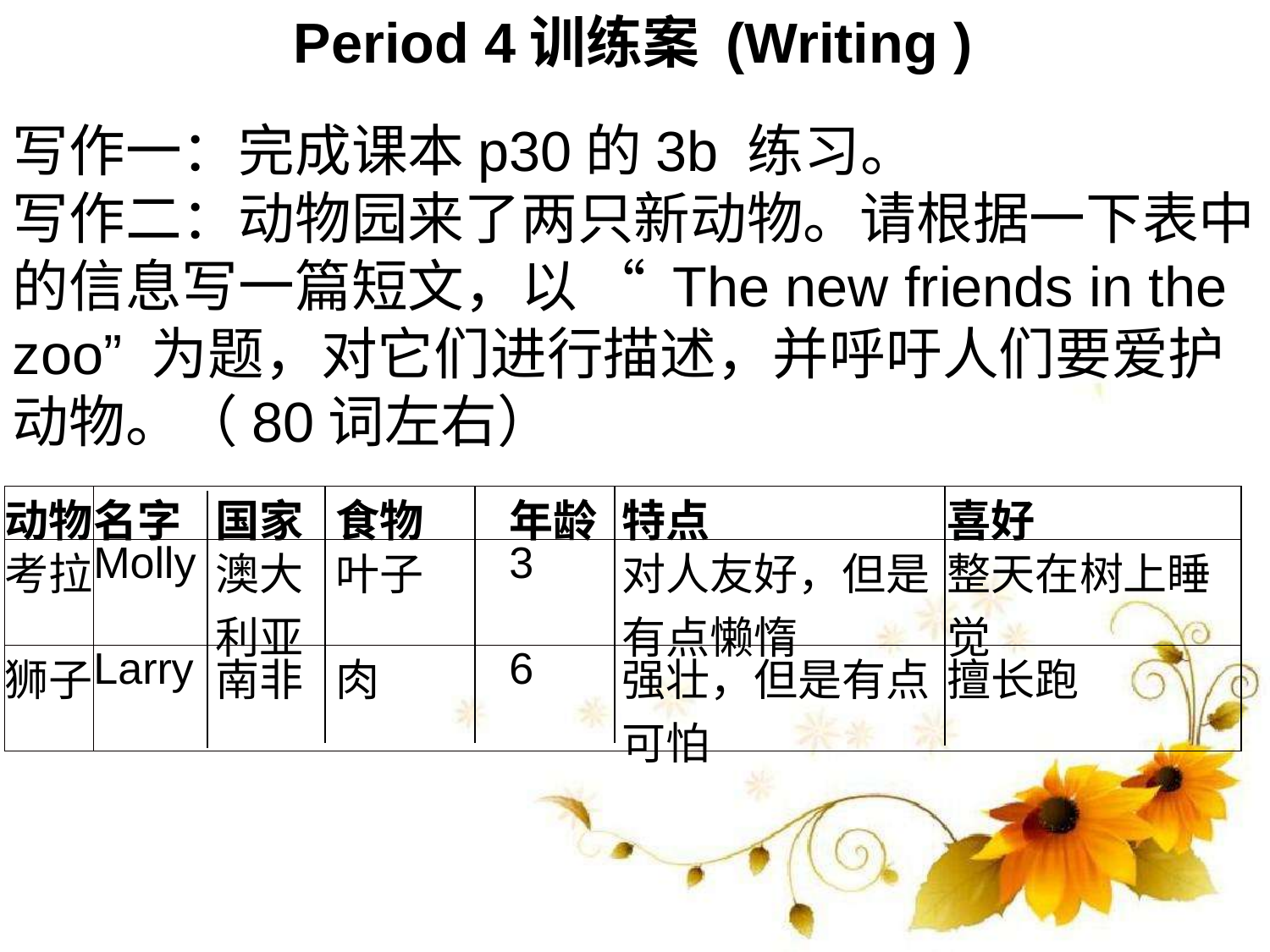

Period 4训练案 (Writing )
写作一：完成课本p30的3b 练习。
写作二：动物园来了两只新动物。请根据一下表中的信息写一篇短文，以 “ The new friends in the zoo” 为题，对它们进行描述，并呼吁人们要爱护动物。（80词左右）
| 动物 | 名字 | 国家 | 食物 | 年龄 | 特点 | 喜好 |
| --- | --- | --- | --- | --- | --- | --- |
| 考拉 | Molly | 澳大利亚 | 叶子 | 3 | 对人友好，但是有点懒惰 | 整天在树上睡觉 |
| 狮子 | Larry | 南非 | 肉 | 6 | 强壮，但是有点可怕 | 擅长跑 |